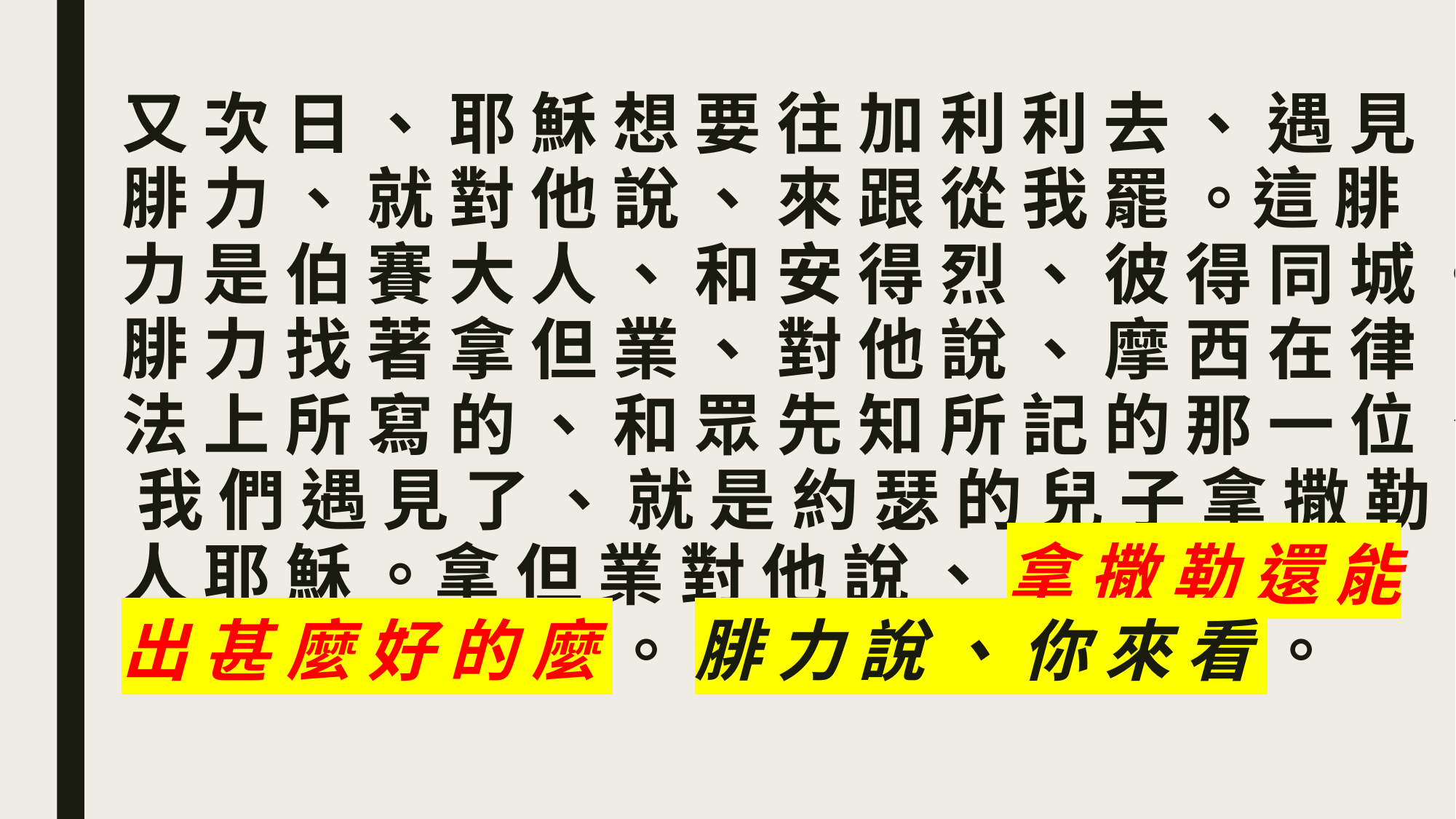

又 次 日 、 耶 穌 想 要 往 加 利 利 去 、 遇 見 腓 力 、 就 對 他 說 、 來 跟 從 我 罷 。這 腓 力 是 伯 賽 大 人 、 和 安 得 烈 、 彼 得 同 城 。腓 力 找 著 拿 但 業 、 對 他 說 、 摩 西 在 律 法 上 所 寫 的 、 和 眾 先 知 所 記 的 那 一 位 、 我 們 遇 見 了 、 就 是 約 瑟 的 兒 子 拿 撒 勒 人 耶 穌 。拿 但 業 對 他 說 、 拿 撒 勒 還 能 出 甚 麼 好 的 麼 。 腓 力 說 、 你 來 看 。